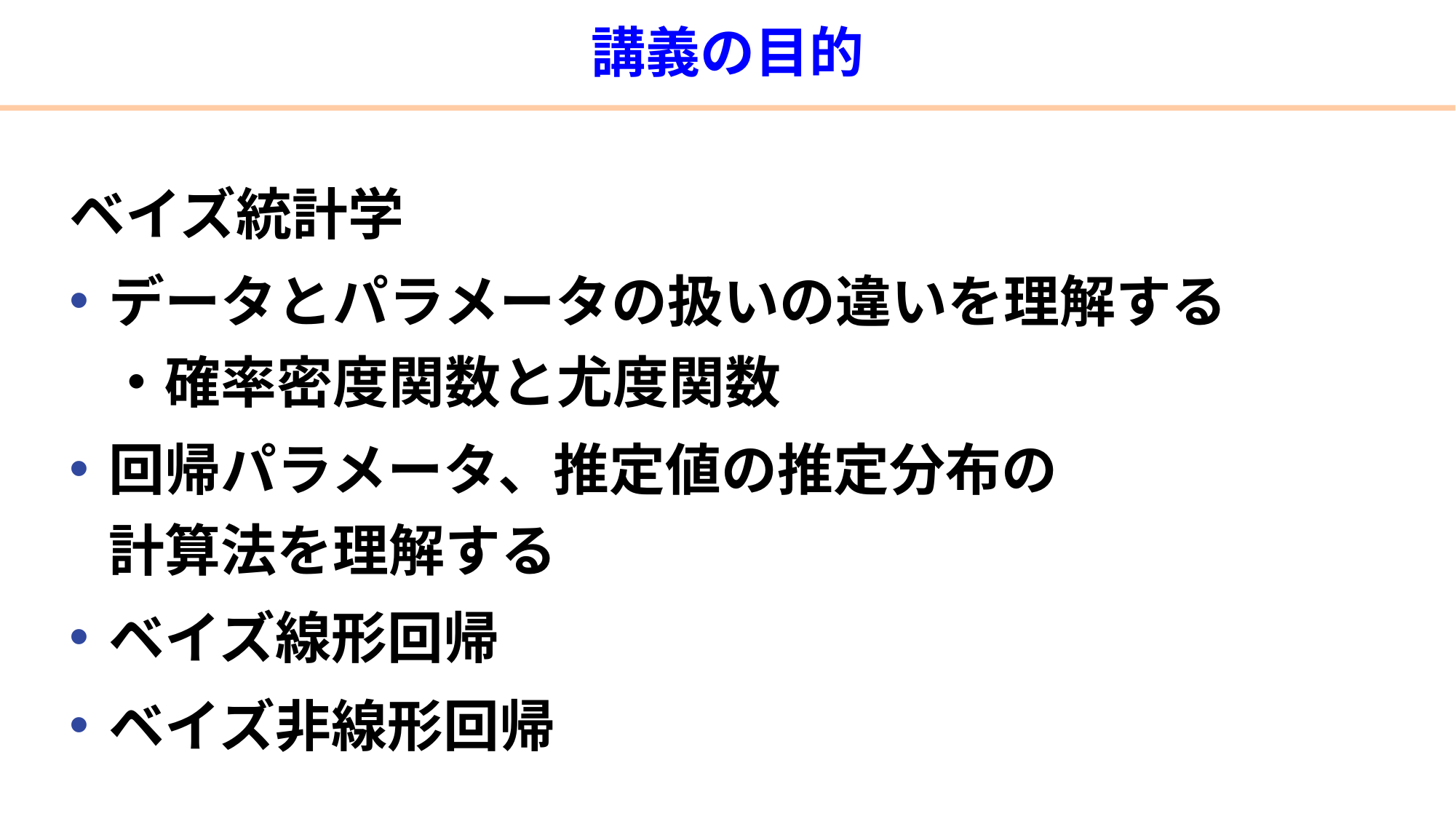

# 講義の目的
ベイズ統計学
データとパラメータの扱いの違いを理解する
・確率密度関数と尤度関数
回帰パラメータ、推定値の推定分布の
計算法を理解する
ベイズ線形回帰
ベイズ非線形回帰